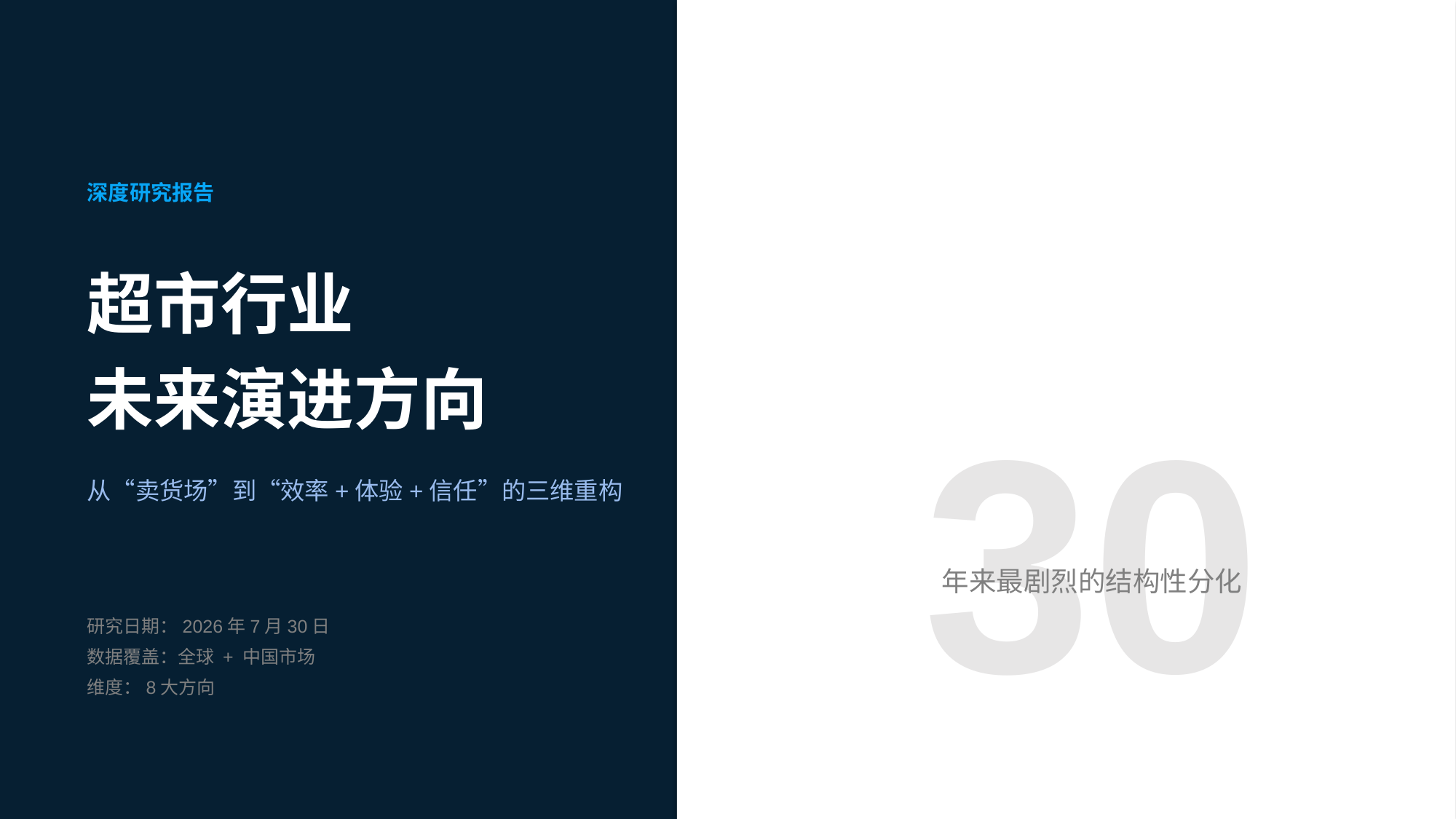

深度研究报告
30
超市行业
未来演进方向
从“卖货场”到“效率+体验+信任”的三维重构
年来最剧烈的结构性分化
研究日期：2026年7月30日
数据覆盖：全球 + 中国市场
维度：8大方向